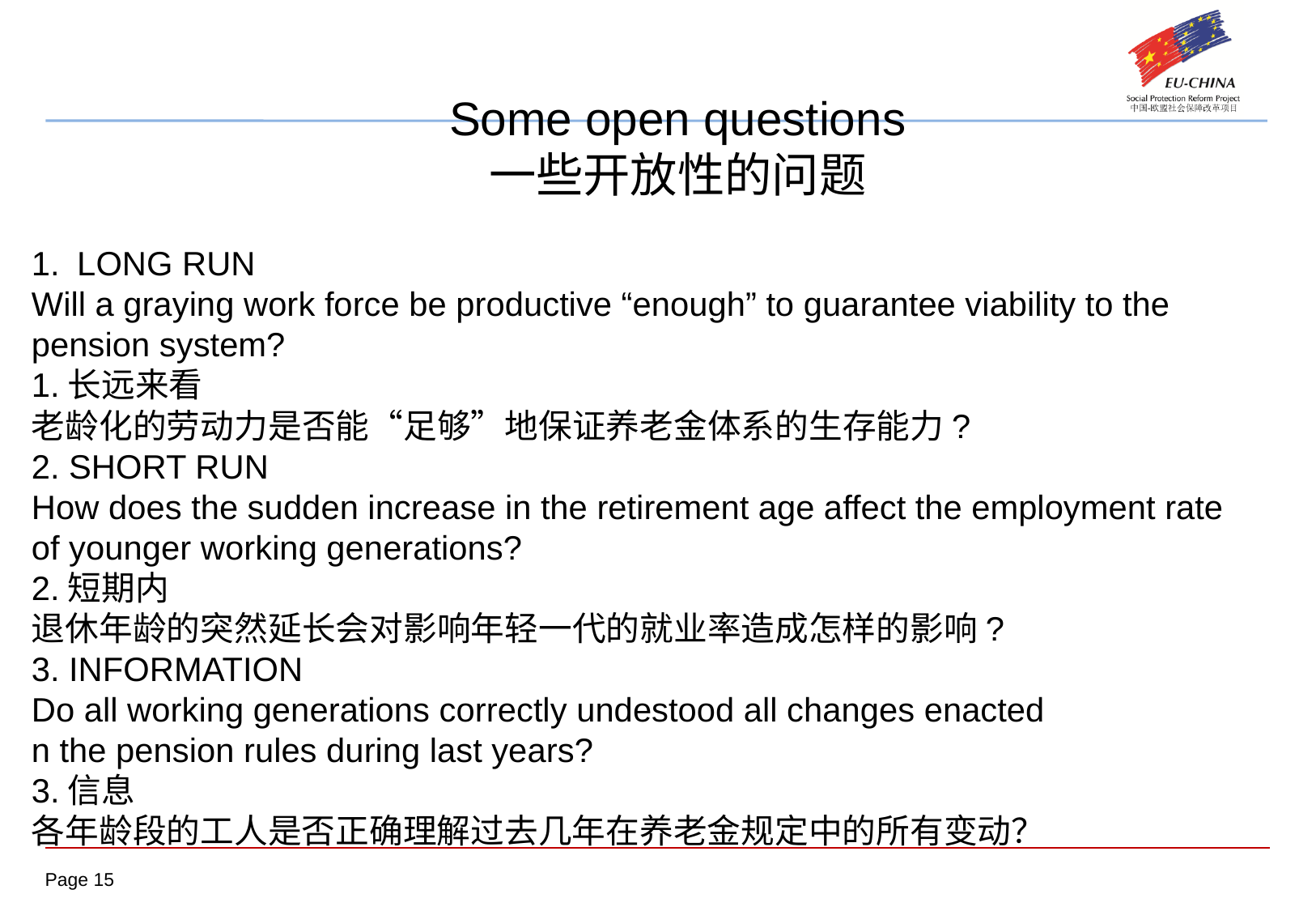

Some open questions
一些开放性的问题

LONG RUN
Will a graying work force be productive “enough” to guarantee viability to the
pension system?
1.长远来看
老龄化的劳动力是否能“足够”地保证养老金体系的生存能力?
2. SHORT RUN
How does the sudden increase in the retirement age affect the employment rate
of younger working generations?
2.短期内
退休年龄的突然延长会对影响年轻一代的就业率造成怎样的影响?
3. INFORMATION
Do all working generations correctly undestood all changes enacted
n the pension rules during last years?
3.信息
各年龄段的工人是否正确理解过去几年在养老金规定中的所有变动？